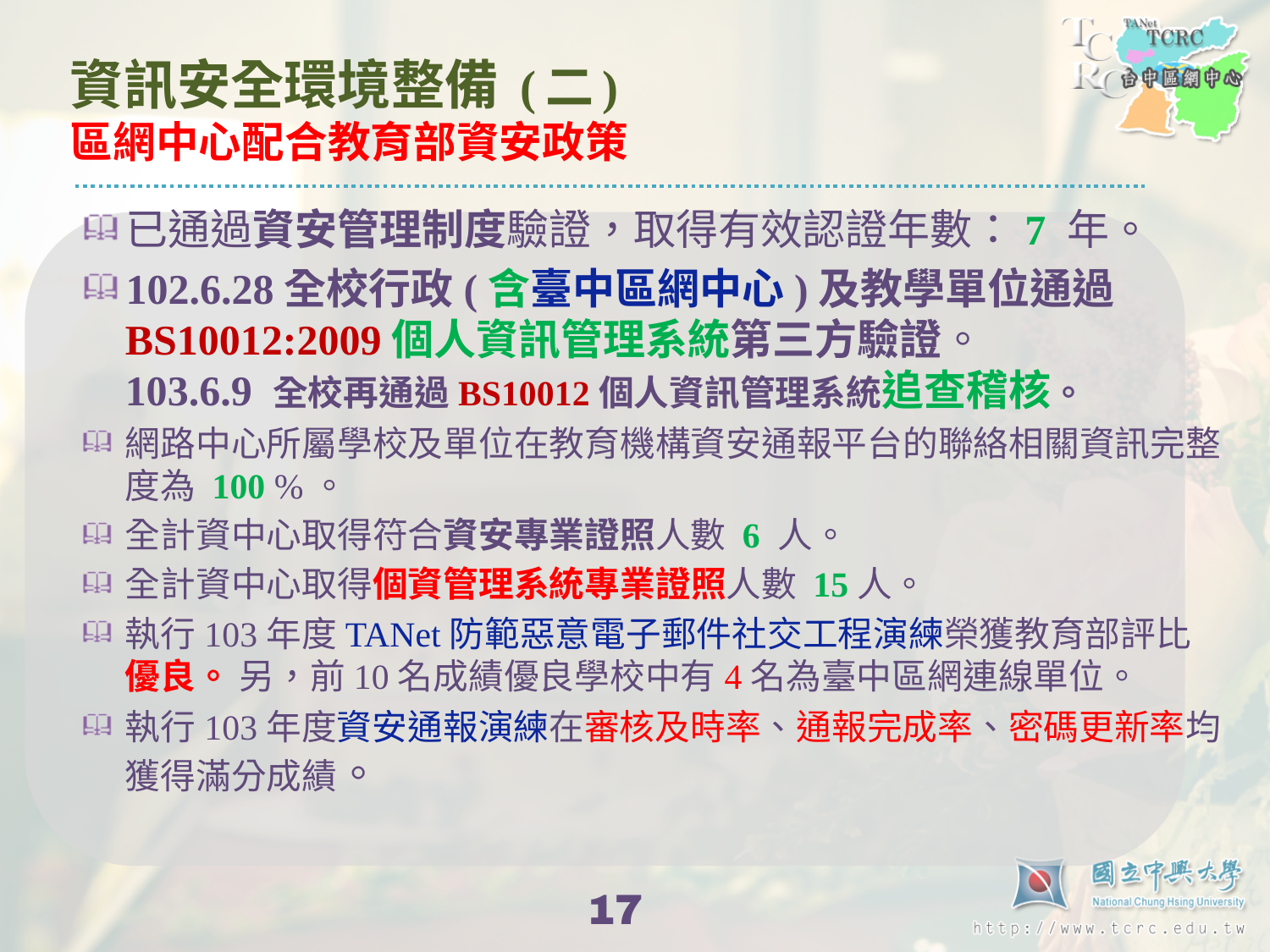

# 資訊安全環境整備 (二) 區網中心配合教育部資安政策
已通過資安管理制度驗證，取得有效認證年數：7 年。
102.6.28全校行政(含臺中區網中心)及教學單位通過BS10012:2009個人資訊管理系統第三方驗證。
103.6.9 全校再通過BS10012個人資訊管理系統追查稽核。
網路中心所屬學校及單位在教育機構資安通報平台的聯絡相關資訊完整度為 100 %。
全計資中心取得符合資安專業證照人數 6 人。
全計資中心取得個資管理系統專業證照人數 15人。
執行103年度TANet防範惡意電子郵件社交工程演練榮獲教育部評比優良。 另，前10名成績優良學校中有4名為臺中區網連線單位。
執行103年度資安通報演練在審核及時率、通報完成率、密碼更新率均獲得滿分成績。